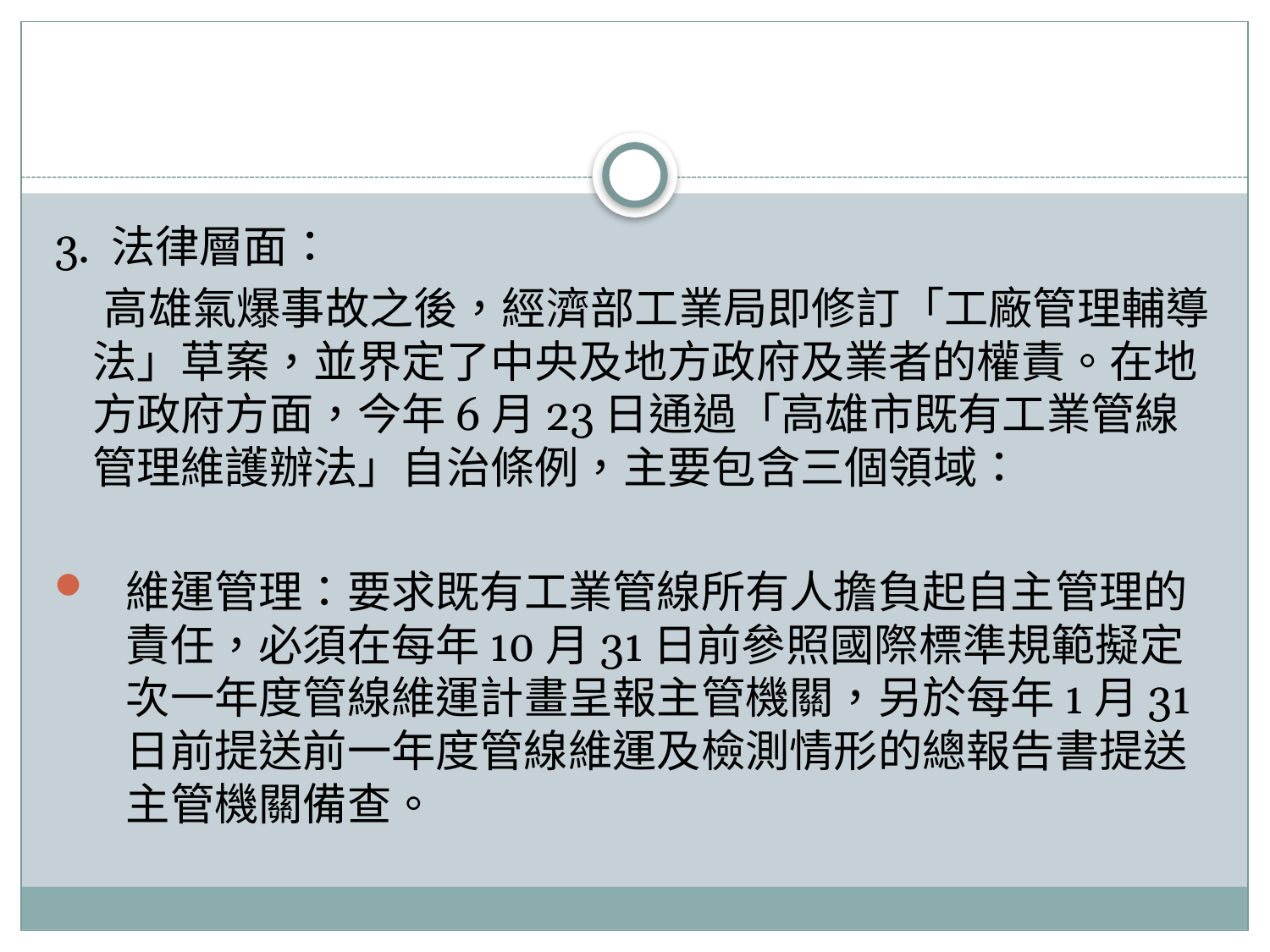

#
3. 法律層面：
    高雄氣爆事故之後，經濟部工業局即修訂「工廠管理輔導法」草案，並界定了中央及地方政府及業者的權責。在地方政府方面，今年6月23日通過「高雄市既有工業管線管理維護辦法」自治條例，主要包含三個領域：

維運管理：要求既有工業管線所有人擔負起自主管理的責任，必須在每年10月31日前參照國際標準規範擬定次一年度管線維運計畫呈報主管機關，另於每年1月31日前提送前一年度管線維運及檢測情形的總報告書提送主管機關備查。